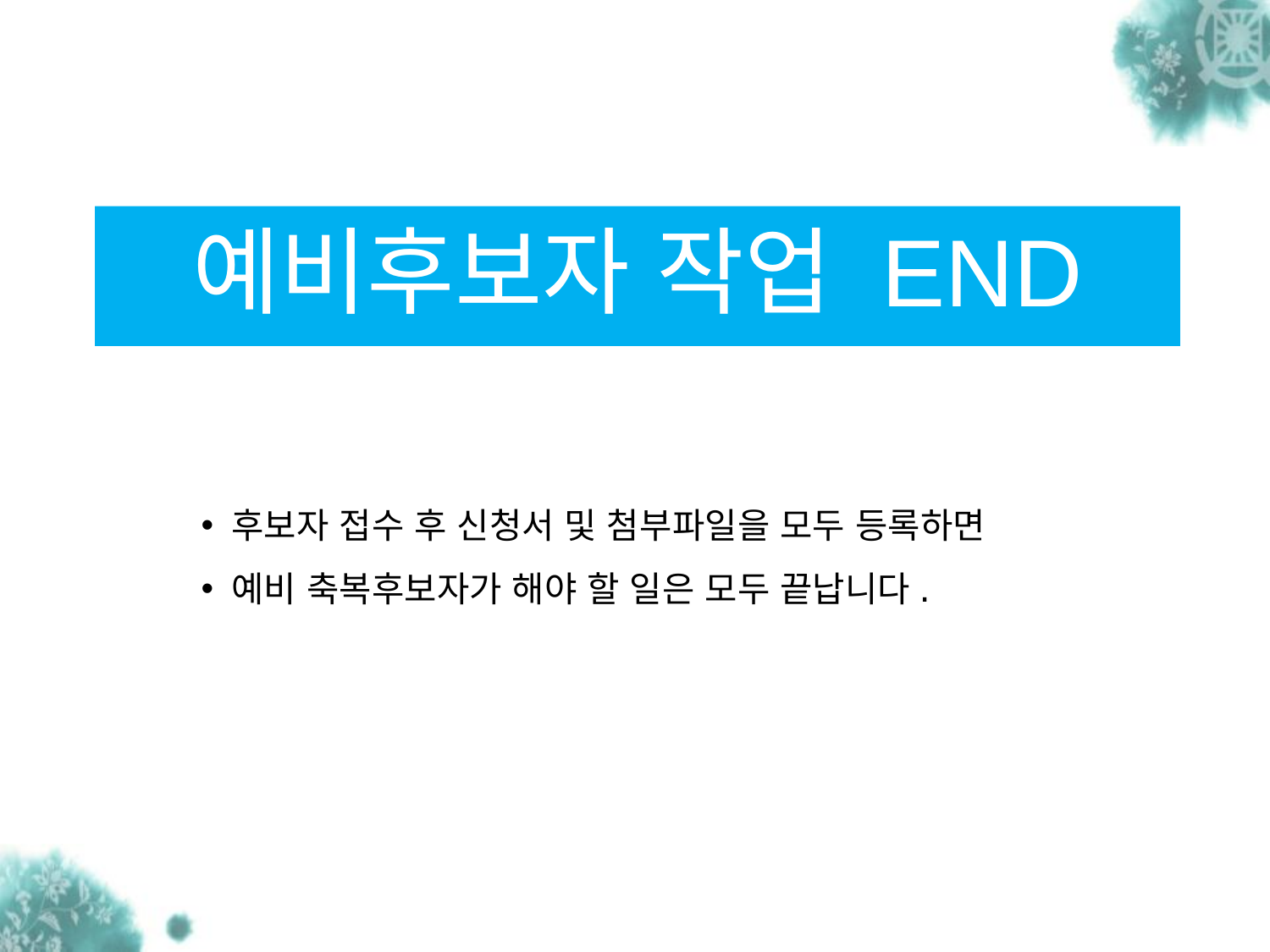

# 예비후보자 작업 END
 후보자 접수 후 신청서 및 첨부파일을 모두 등록하면
 예비 축복후보자가 해야 할 일은 모두 끝납니다.